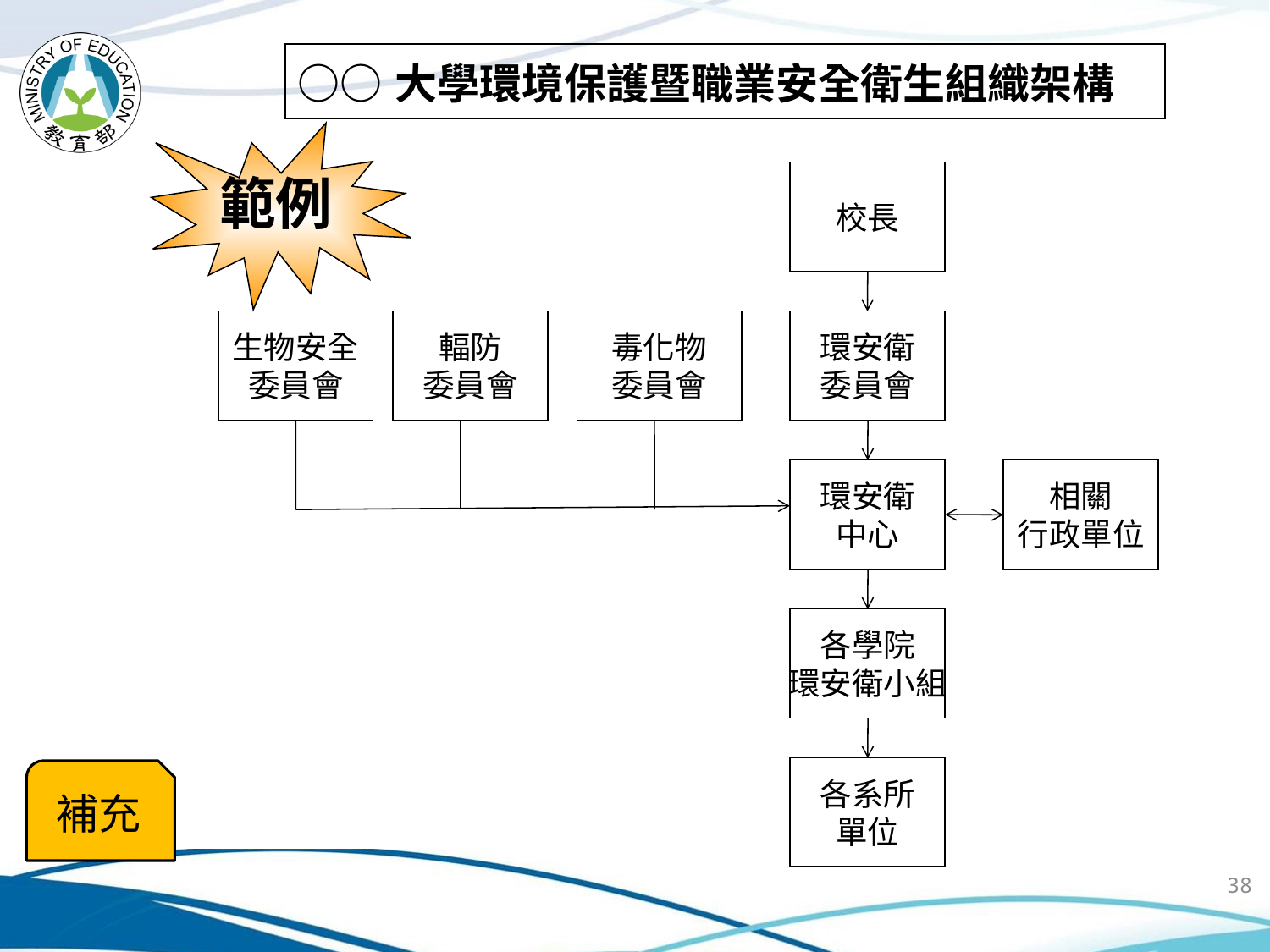

| ○○大學環境保護暨職業安全衛生組織架構 |
| --- |

範例
校長
環安衛
委員會
環安衛
中心
相關
行政單位
各學院
環安衛小組
各系所
單位
生物安全
委員會
輻防
委員會
毒化物
委員會

補充
38